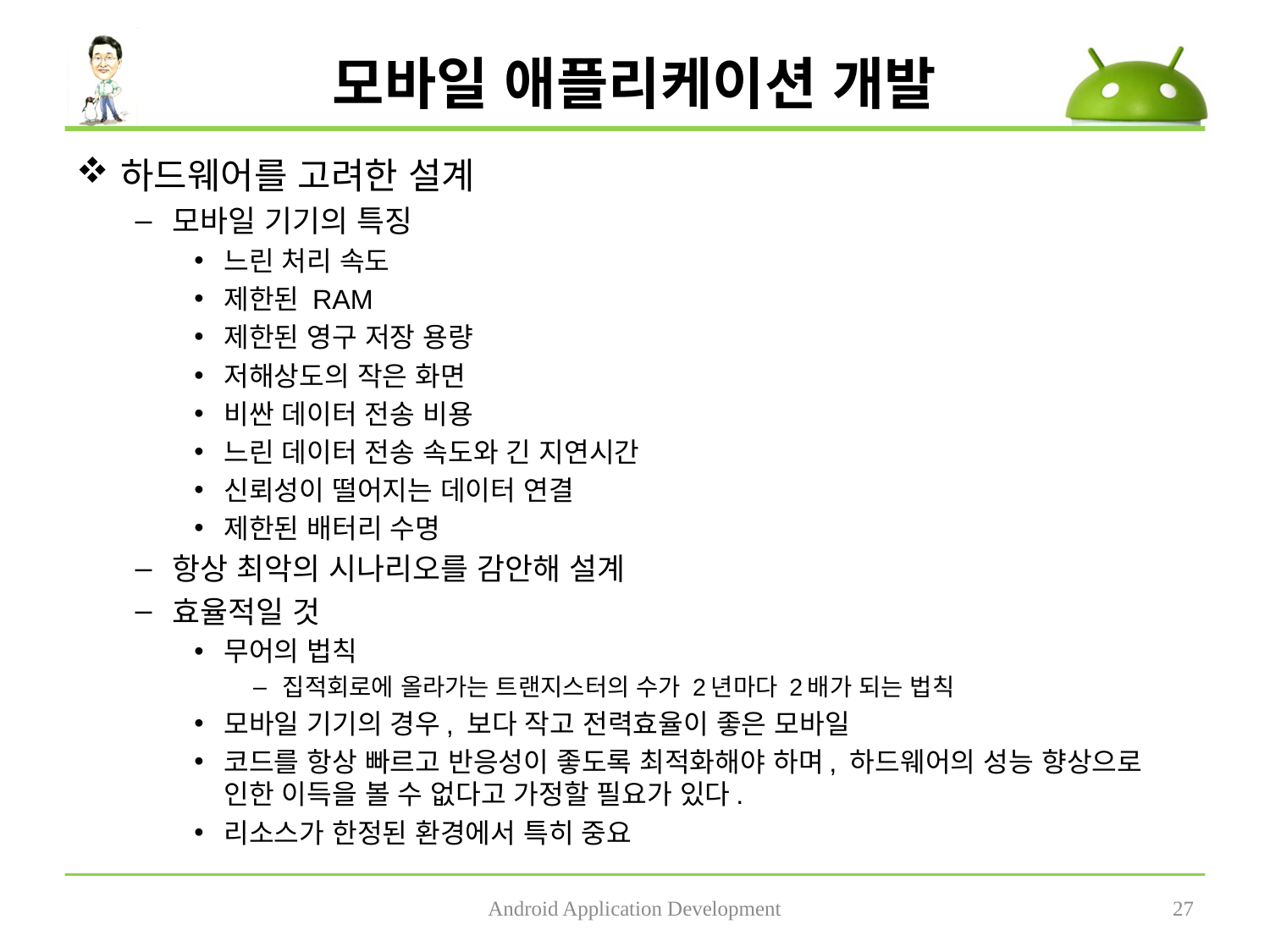

# 모바일 애플리케이션 개발
하드웨어를 고려한 설계
모바일 기기의 특징
느린 처리 속도
제한된 RAM
제한된 영구 저장 용량
저해상도의 작은 화면
비싼 데이터 전송 비용
느린 데이터 전송 속도와 긴 지연시간
신뢰성이 떨어지는 데이터 연결
제한된 배터리 수명
항상 최악의 시나리오를 감안해 설계
효율적일 것
무어의 법칙
집적회로에 올라가는 트랜지스터의 수가 2년마다 2배가 되는 법칙
모바일 기기의 경우, 보다 작고 전력효율이 좋은 모바일
코드를 항상 빠르고 반응성이 좋도록 최적화해야 하며, 하드웨어의 성능 향상으로 인한 이득을 볼 수 없다고 가정할 필요가 있다.
리소스가 한정된 환경에서 특히 중요

Android Application Development
27